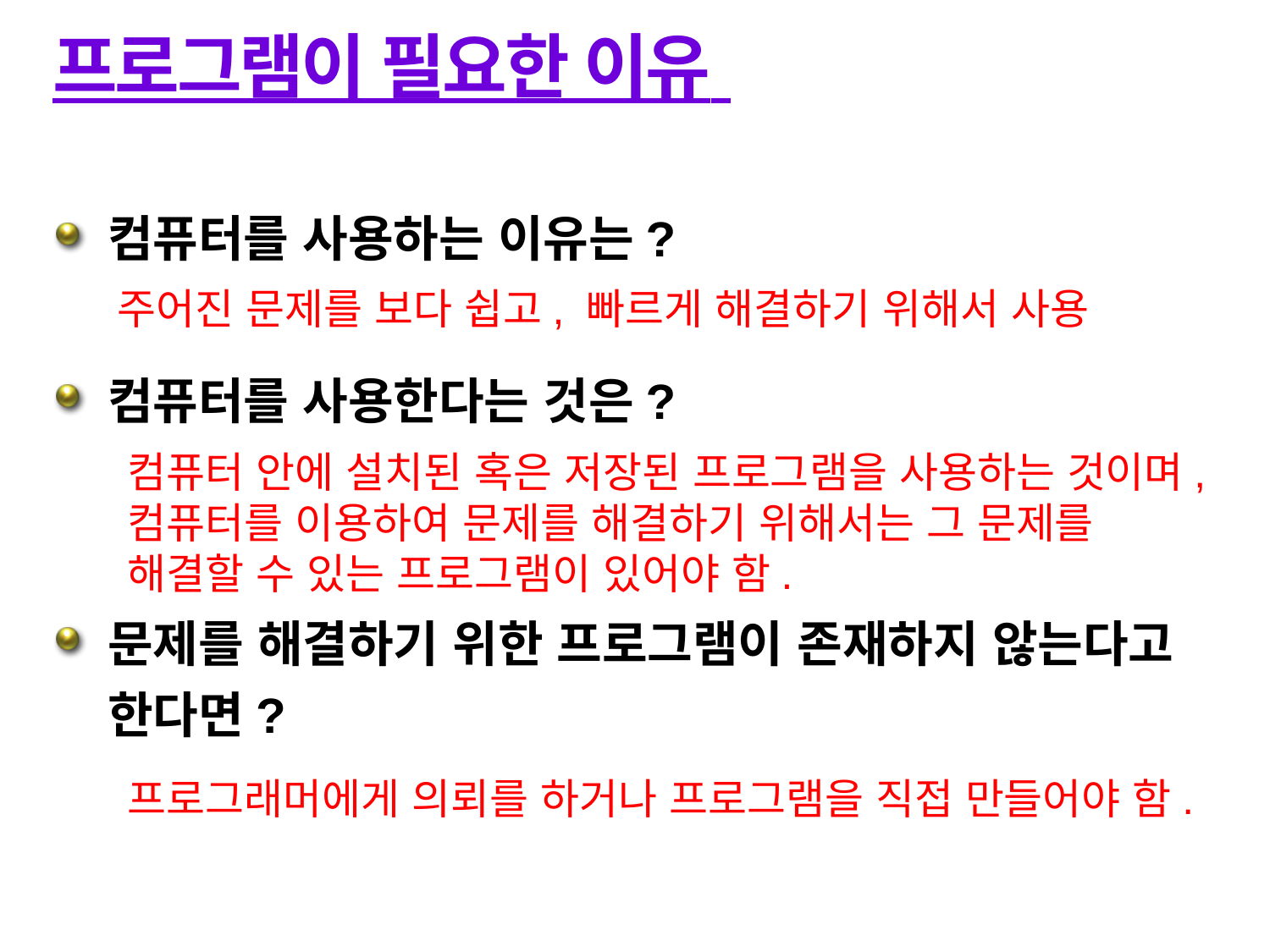

# 프로그램이 필요한 이유
컴퓨터를 사용하는 이유는?

컴퓨터를 사용한다는 것은?

문제를 해결하기 위한 프로그램이 존재하지 않는다고 한다면?

주어진 문제를 보다 쉽고, 빠르게 해결하기 위해서 사용
컴퓨터 안에 설치된 혹은 저장된 프로그램을 사용하는 것이며, 컴퓨터를 이용하여 문제를 해결하기 위해서는 그 문제를 해결할 수 있는 프로그램이 있어야 함.
프로그래머에게 의뢰를 하거나 프로그램을 직접 만들어야 함.